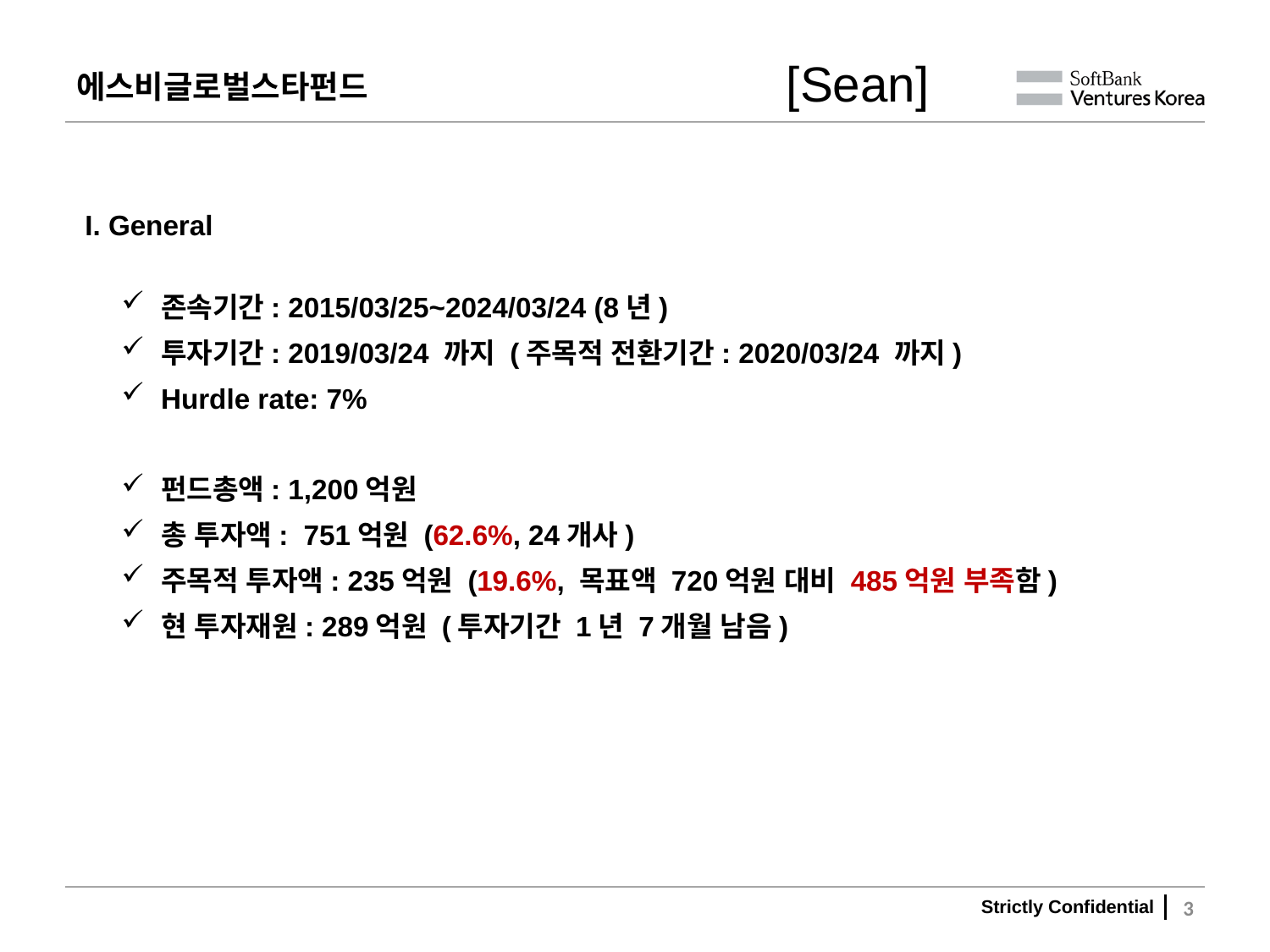

# 에스비글로벌스타펀드
[Sean]
I. General
존속기간: 2015/03/25~2024/03/24 (8년)
투자기간: 2019/03/24 까지 (주목적 전환기간: 2020/03/24 까지)
Hurdle rate: 7%

펀드총액: 1,200억원
총 투자액:  751억원 (62.6%, 24개사)
주목적 투자액: 235억원 (19.6%, 목표액 720억원 대비 485억원 부족함)
현 투자재원: 289억원 (투자기간 1년 7개월 남음)
3